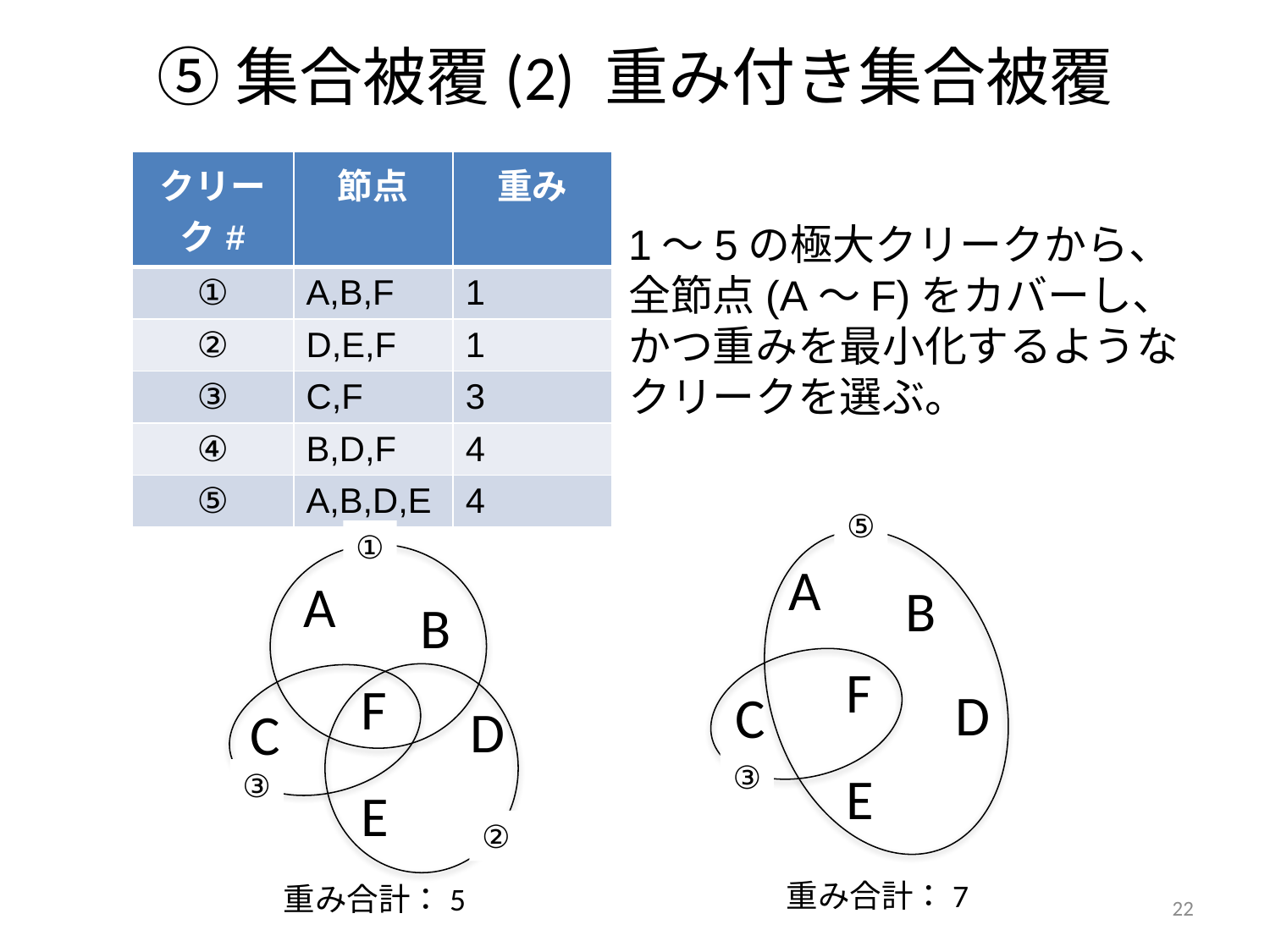

# ⑤集合被覆(2) 重み付き集合被覆
| クリーク# | 節点 | 重み |
| --- | --- | --- |
| ① | A,B,F | 1 |
| ② | D,E,F | 1 |
| ③ | C,F | 3 |
| ④ | B,D,F | 4 |
| ⑤ | A,B,D,E | 4 |
1〜5の極大クリークから、
全節点(A〜F)をカバーし、かつ重みを最小化するようなクリークを選ぶ。
⑤
①

A
A
B

B
F

F

D
C
D
C
③
E
③
E
②
重み合計：7
重み合計：5
22